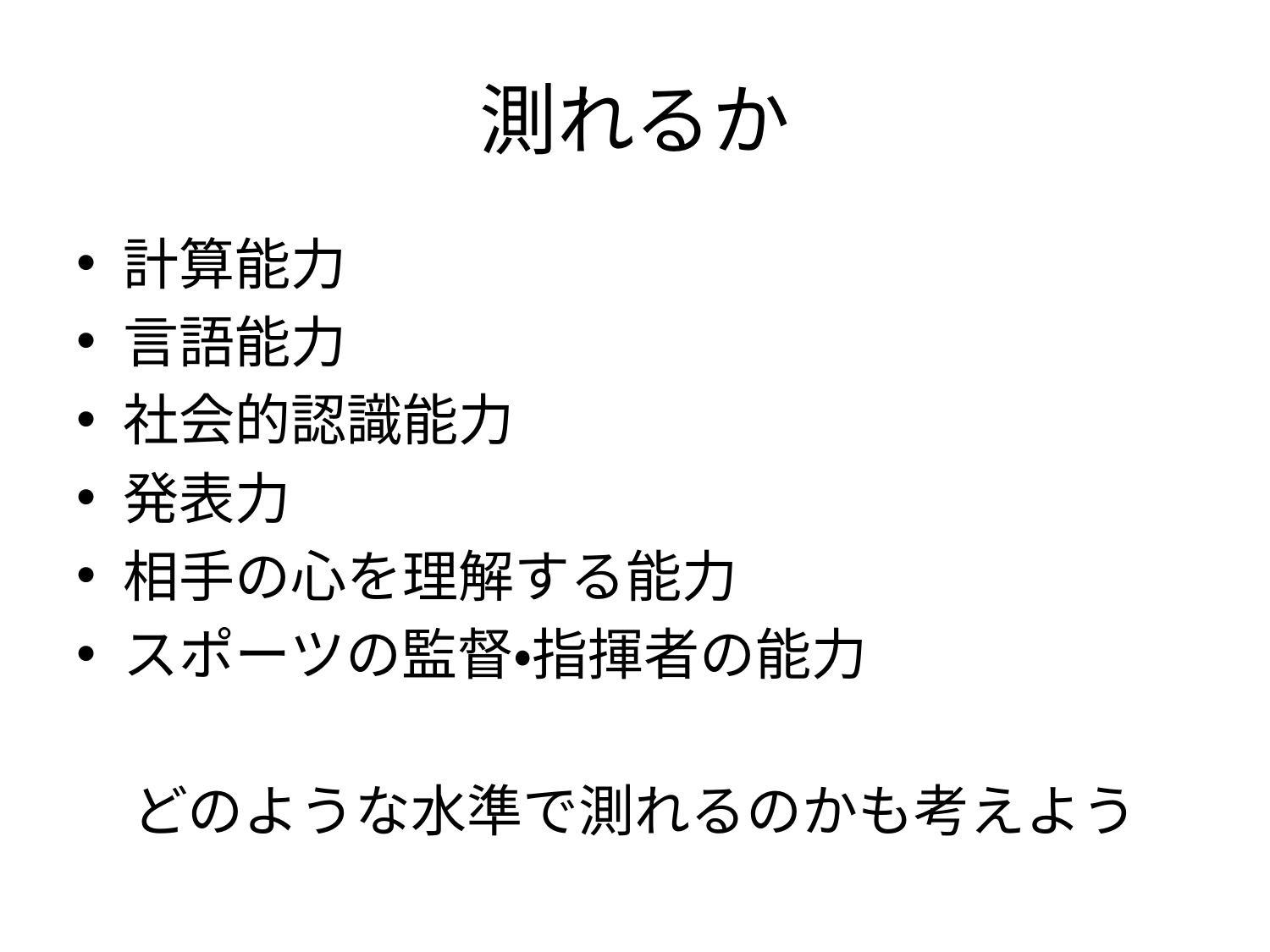

# 測れるか
計算能力
言語能力
社会的認識能力
発表力
相手の心を理解する能力
スポーツの監督・指揮者の能力

　どのような水準で測れるのかも考えよう